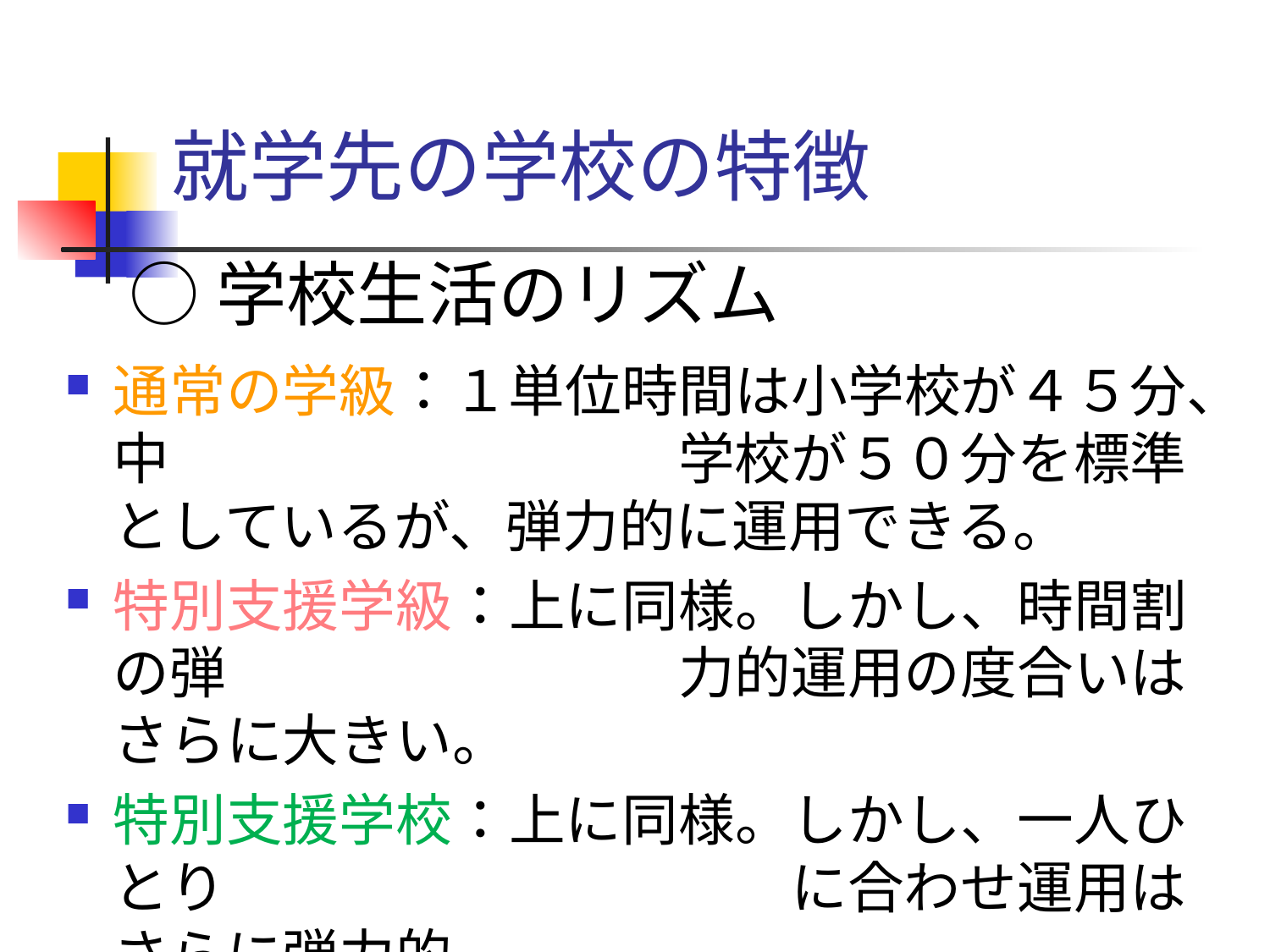

就学先の学校の特徴
○学校生活のリズム
通常の学級：１単位時間は小学校が４５分、中　　　　　　　　　学校が５０分を標準としているが、弾力的に運用できる。
特別支援学級：上に同様。しかし、時間割の弾　　　　　　　　力的運用の度合いはさらに大きい。
特別支援学校：上に同様。しかし、一人ひとり　　　　　　　　　　に合わせ運用はさらに弾力的。